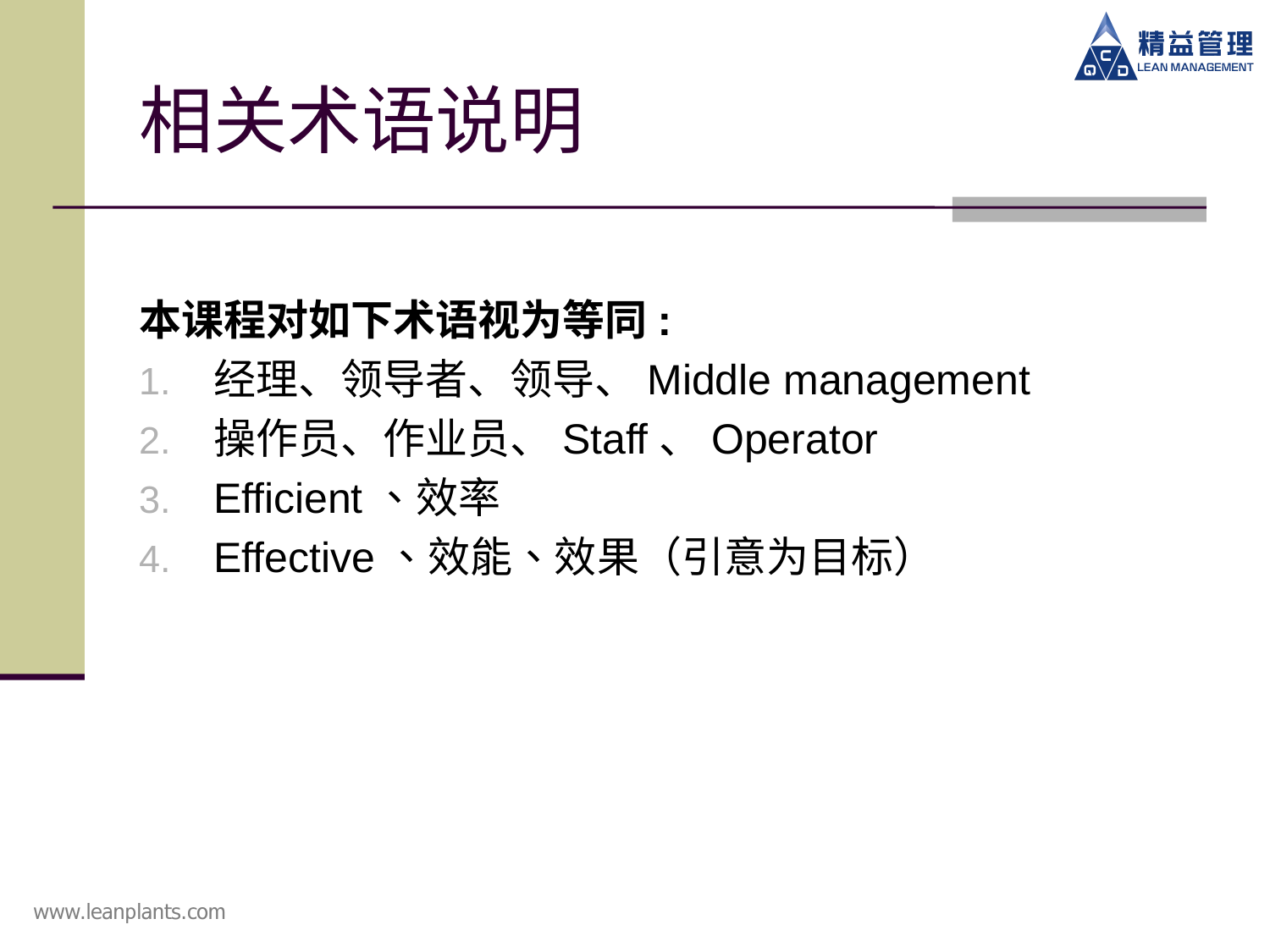

# 相关术语说明
本课程对如下术语视为等同:
经理、领导者、领导、Middle management
操作员、作业员、Staff、Operator
Efficient、效率
Effective、效能、效果（引意为目标）

3